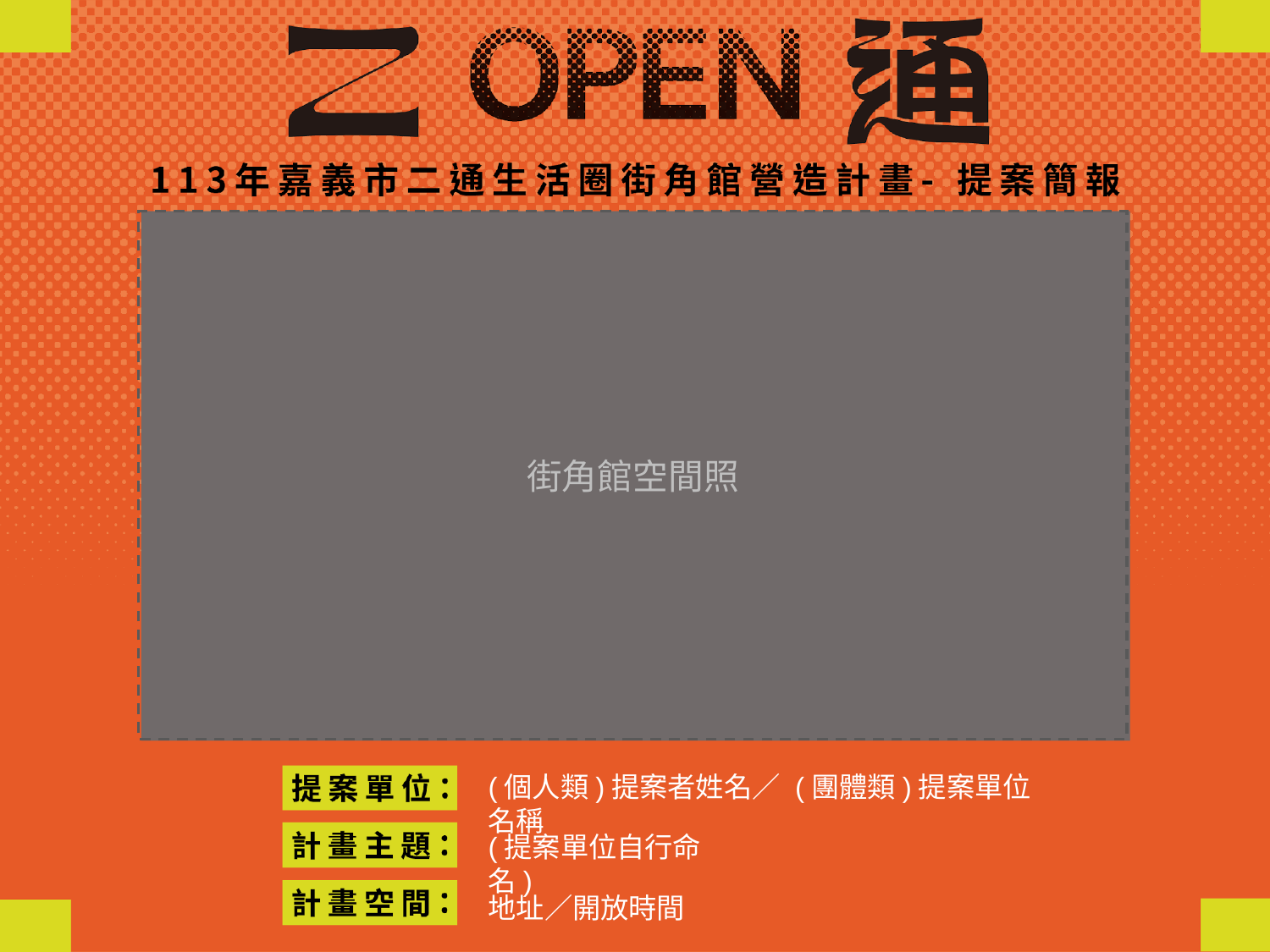

街角館空間照
(個人類)提案者姓名／ (團體類)提案單位名稱
(提案單位自行命名)
地址／開放時間